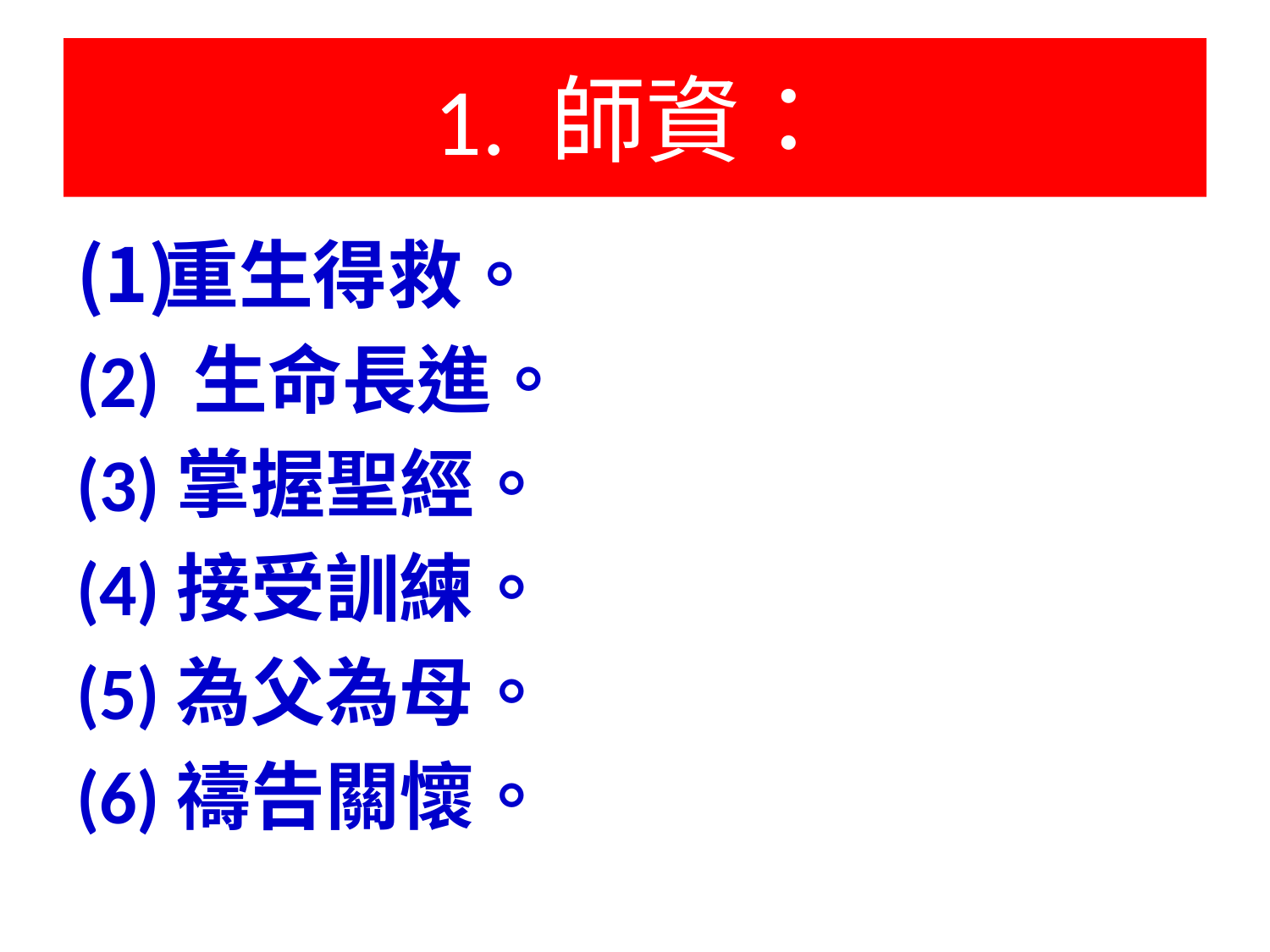

# 1. 師資：
重生得救。
(2) 生命長進。
(3)掌握聖經。
(4)接受訓練。
(5)為父為母。
(6)禱告關懷。